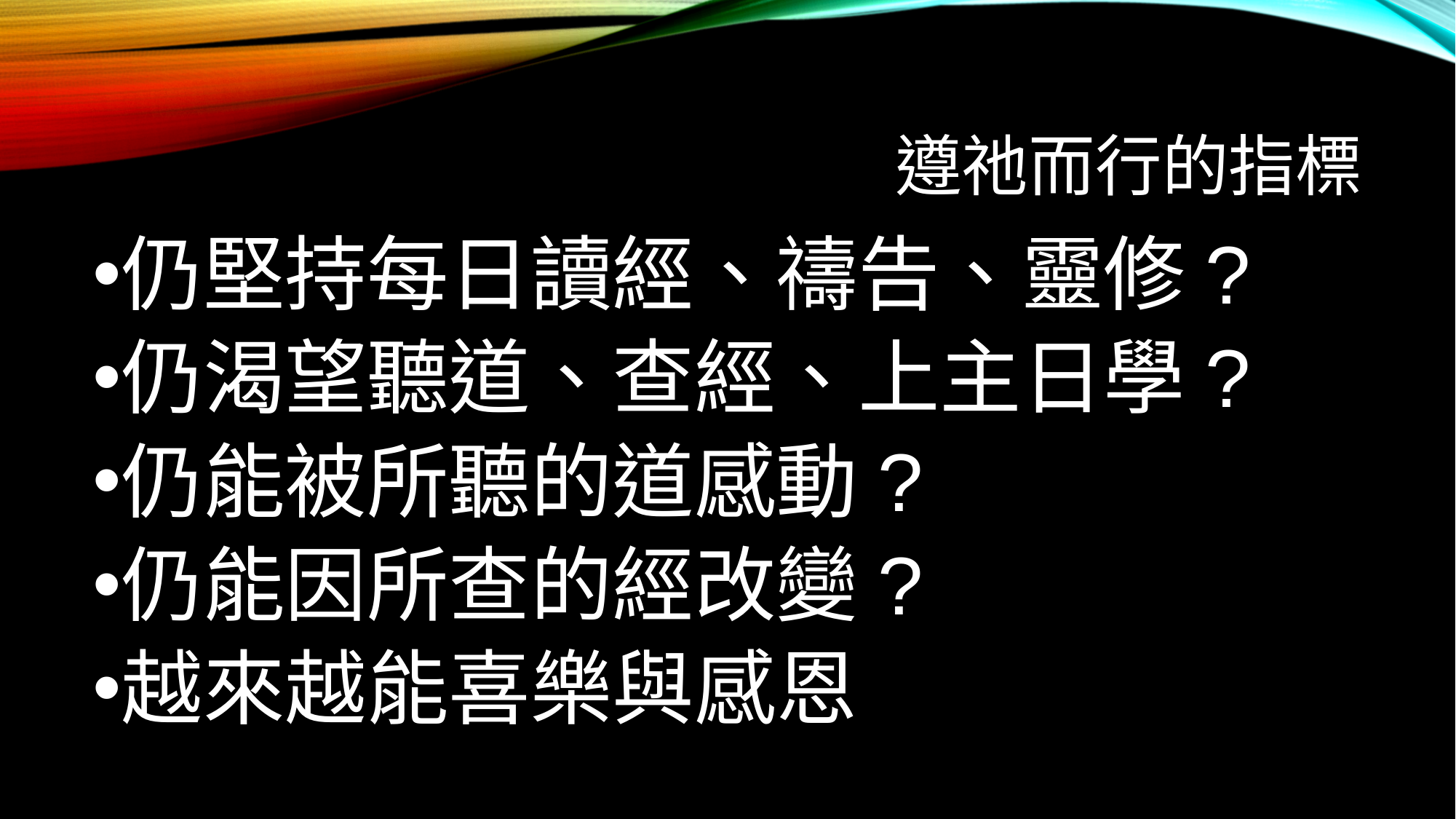

# 遵祂而行的指標
仍堅持每日讀經、禱告、靈修?
仍渴望聽道、查經、上主日學?
仍能被所聽的道感動?
仍能因所查的經改變?
越來越能喜樂與感恩